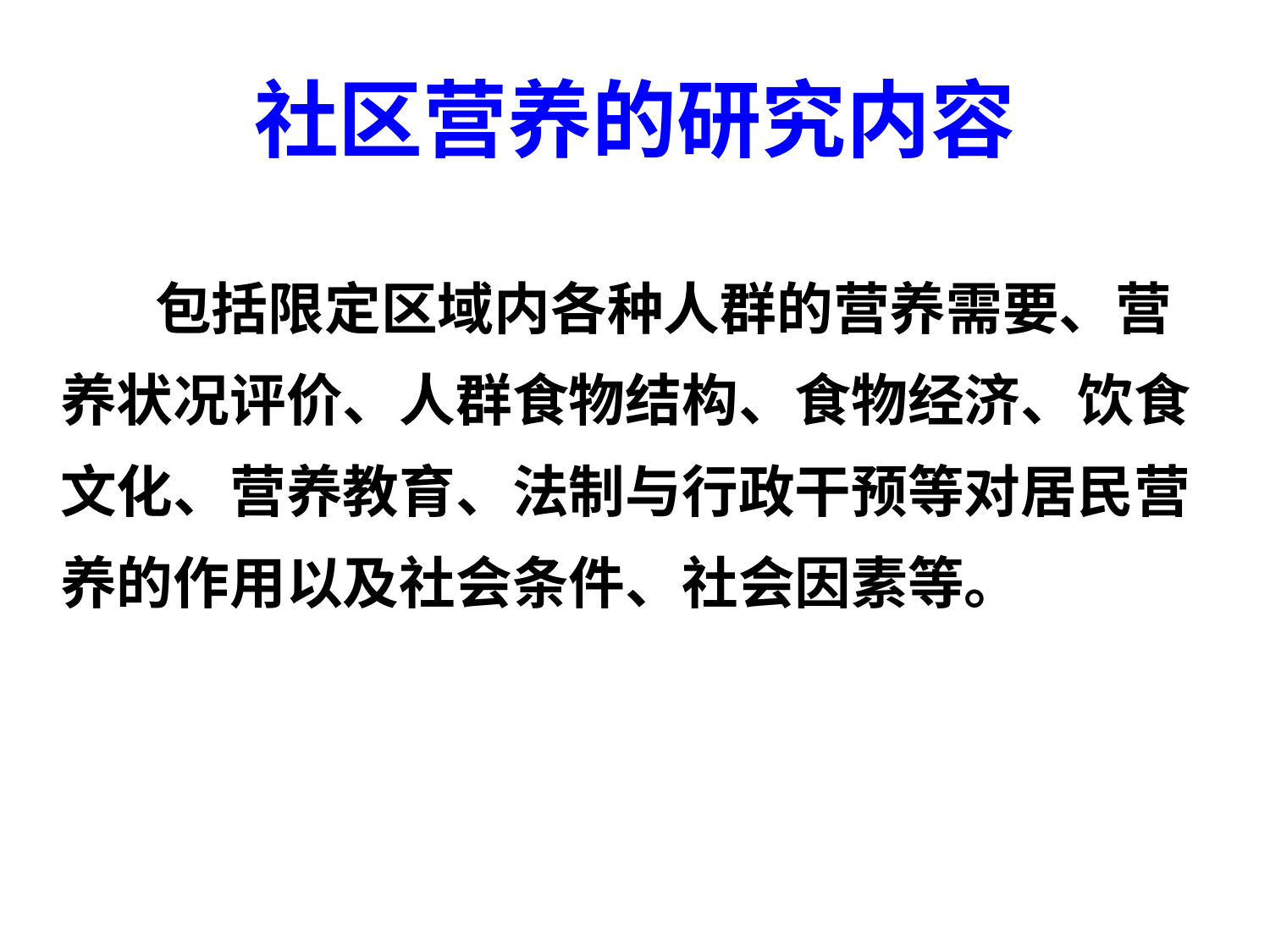

# 社区营养的研究内容
          包括限定区域内各种人群的营养需要、营养状况评价、人群食物结构、食物经济、饮食文化、营养教育、法制与行政干预等对居民营养的作用以及社会条件、社会因素等。